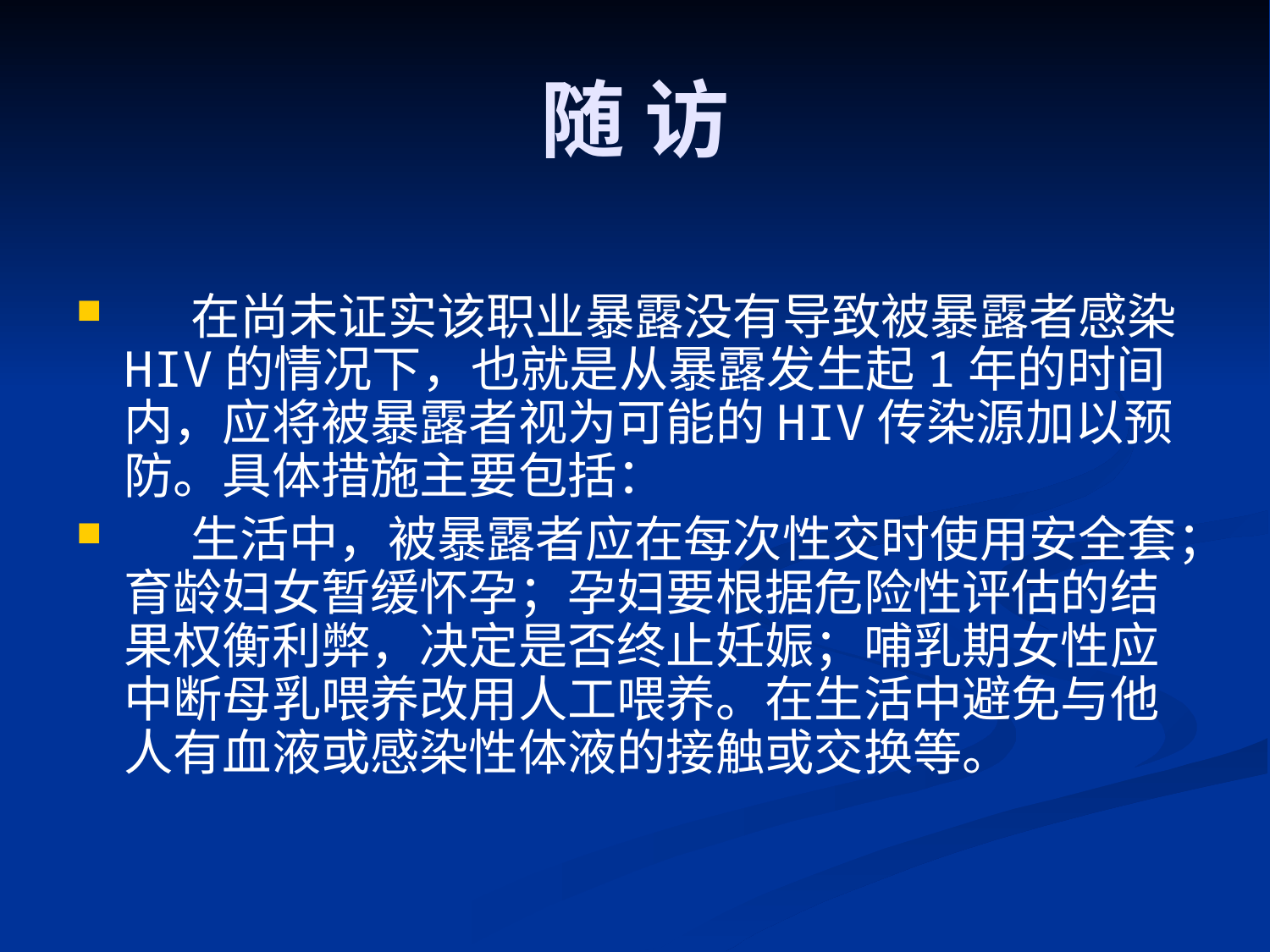

# 随 访

     在尚未证实该职业暴露没有导致被暴露者感染HIV的情况下，也就是从暴露发生起1年的时间内，应将被暴露者视为可能的HIV传染源加以预防。具体措施主要包括：
     生活中，被暴露者应在每次性交时使用安全套；育龄妇女暂缓怀孕；孕妇要根据危险性评估的结果权衡利弊，决定是否终止妊娠；哺乳期女性应中断母乳喂养改用人工喂养。在生活中避免与他人有血液或感染性体液的接触或交换等。